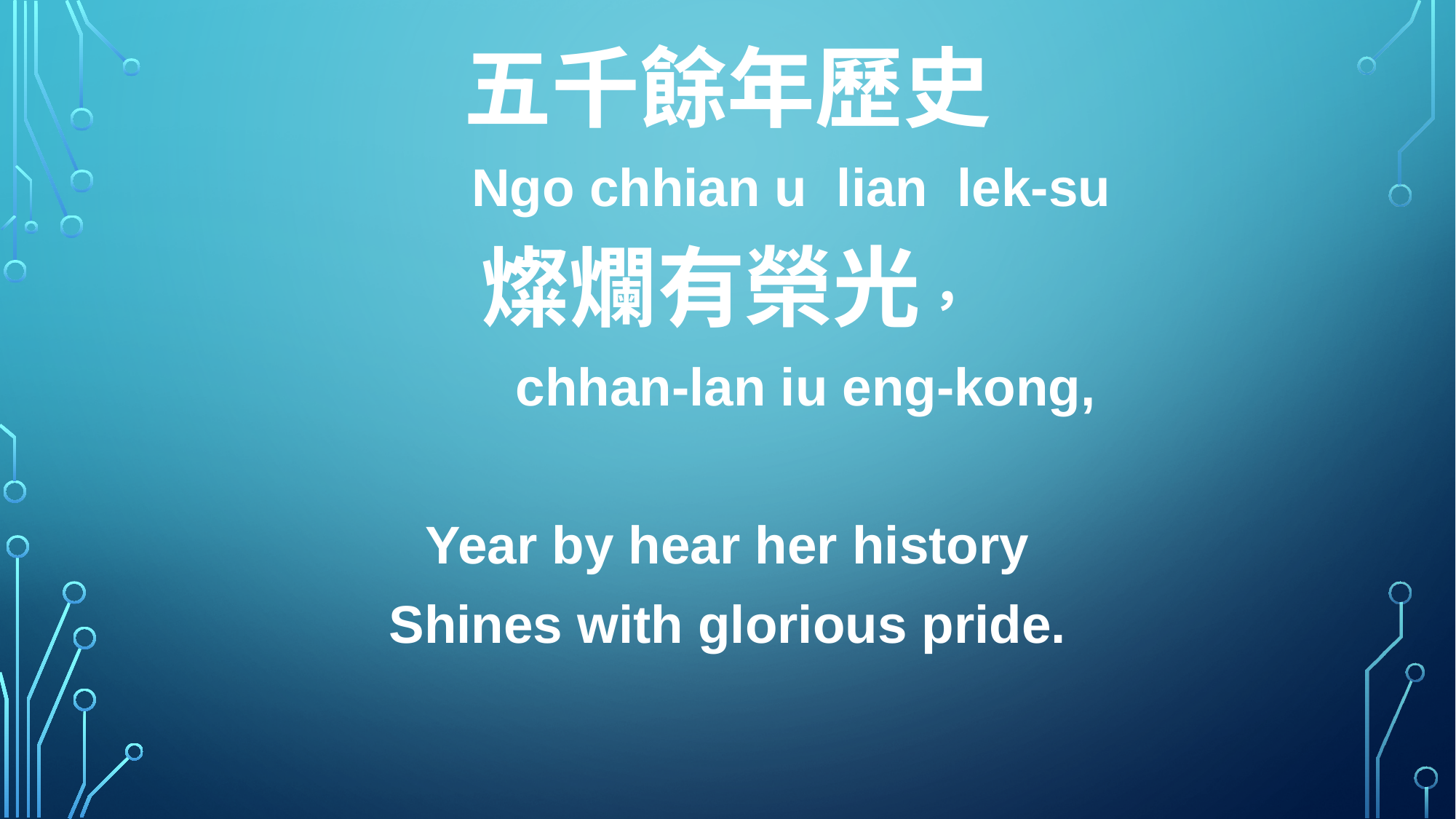

五千餘年歷史
                  Ngo chhian u  lian  lek-su
燦爛有榮光，
                     chhan-lan iu eng-kong,

Year by hear her history
Shines with glorious pride.